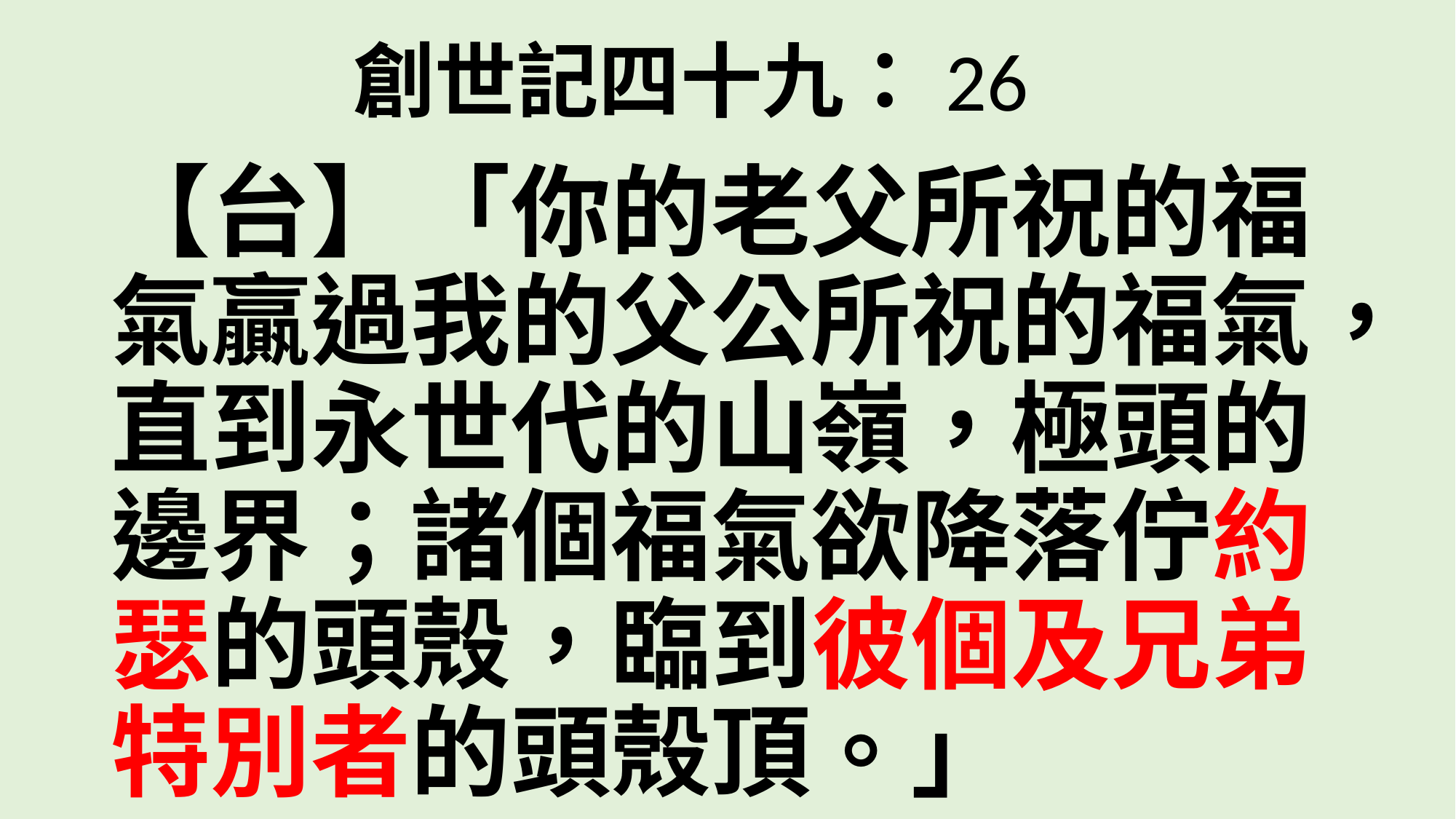

# 創世記四十九：26
【台】「你的老父所祝的福氣贏過我的父公所祝的福氣，直到永世代的山嶺，極頭的邊界；諸個福氣欲降落佇約瑟的頭殼，臨到彼個及兄弟特別者的頭殼頂。」